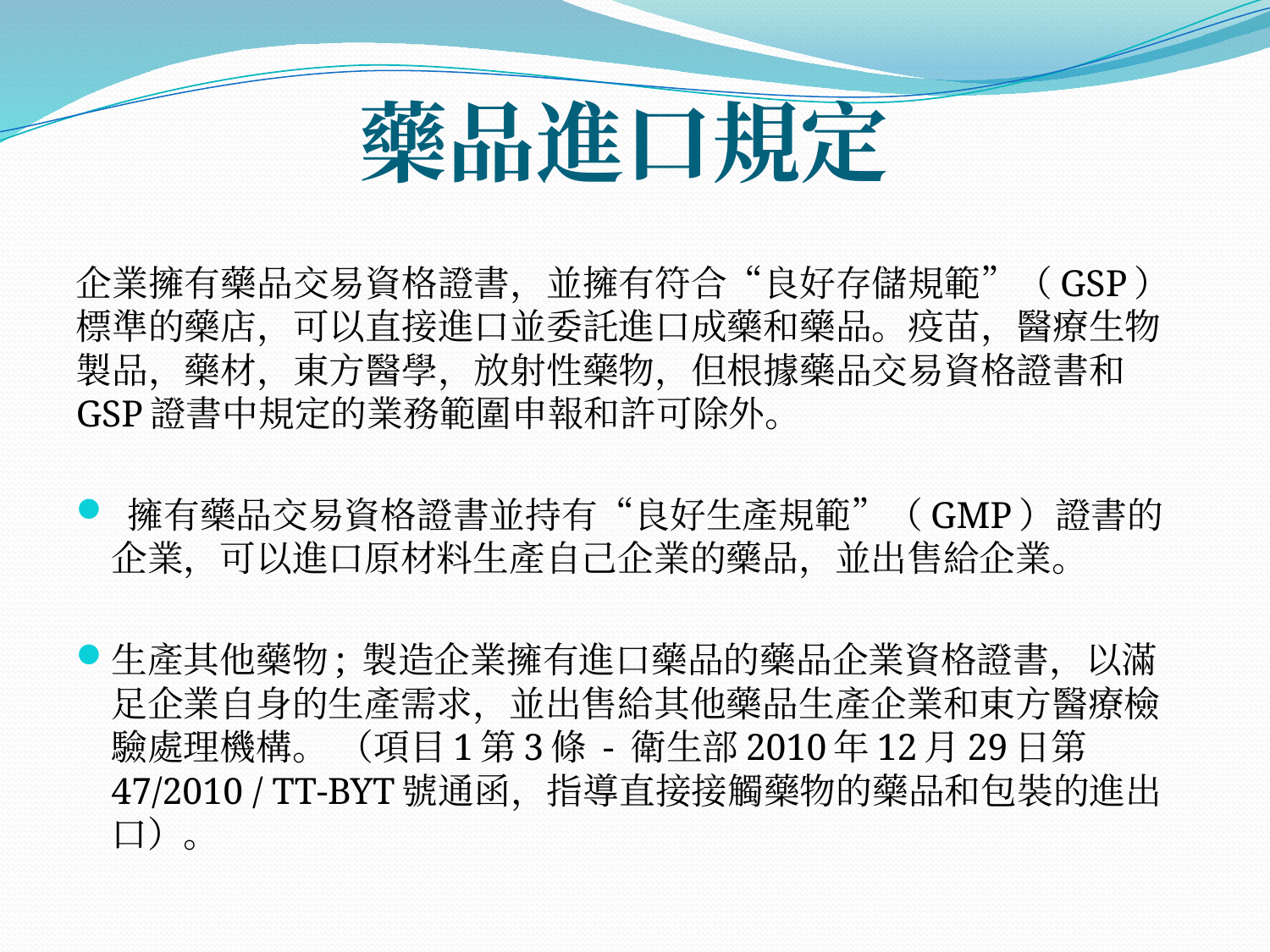

# 藥品進口規定
企業擁有藥品交易資格證書，並擁有符合“良好存儲規範”（GSP）標準的藥店，可以直接進口並委託進口成藥和藥品。疫苗，醫療生物製品，藥材，東方醫學，放射性藥物，但根據藥品交易資格證書和GSP證書中規定的業務範圍申報和許可除外。

 擁有藥品交易資格證書並持有“良好生產規範”（GMP）證書的企業，可以進口原材料生產自己企業的藥品，並出售給企業。

生產其他藥物; 製造企業擁有進口藥品的藥品企業資格證書，以滿足企業自身的生產需求，並出售給其他藥品生產企業和東方醫療檢驗處理機構。 （項目1第3條 - 衛生部2010年12月29日第47/2010 / TT-BYT號通函，指導直接接觸藥物的藥品和包裝的進出口）。